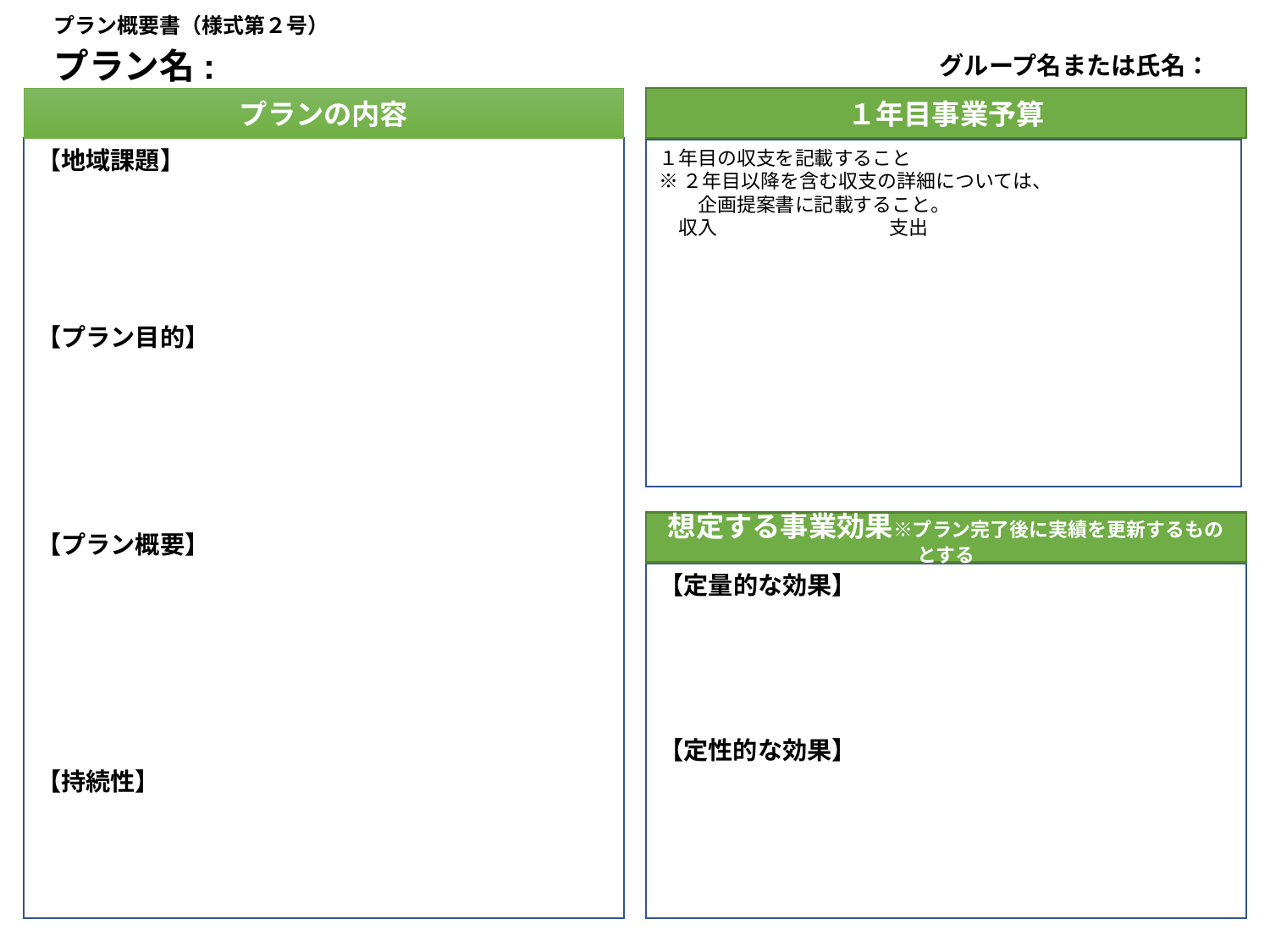

プラン概要書（様式第２号）
グループ名または氏名：
プラン名:
プランの内容
１年目事業予算
【地域課題】

【プラン目的】

【プラン概要】

【持続性】

１年目の収支を記載すること
※２年目以降を含む収支の詳細については、
　　企画提案書に記載すること。
　収入                                       支出

想定する事業効果※プラン完了後に実績を更新するものとする
【定量的な効果】

【定性的な効果】